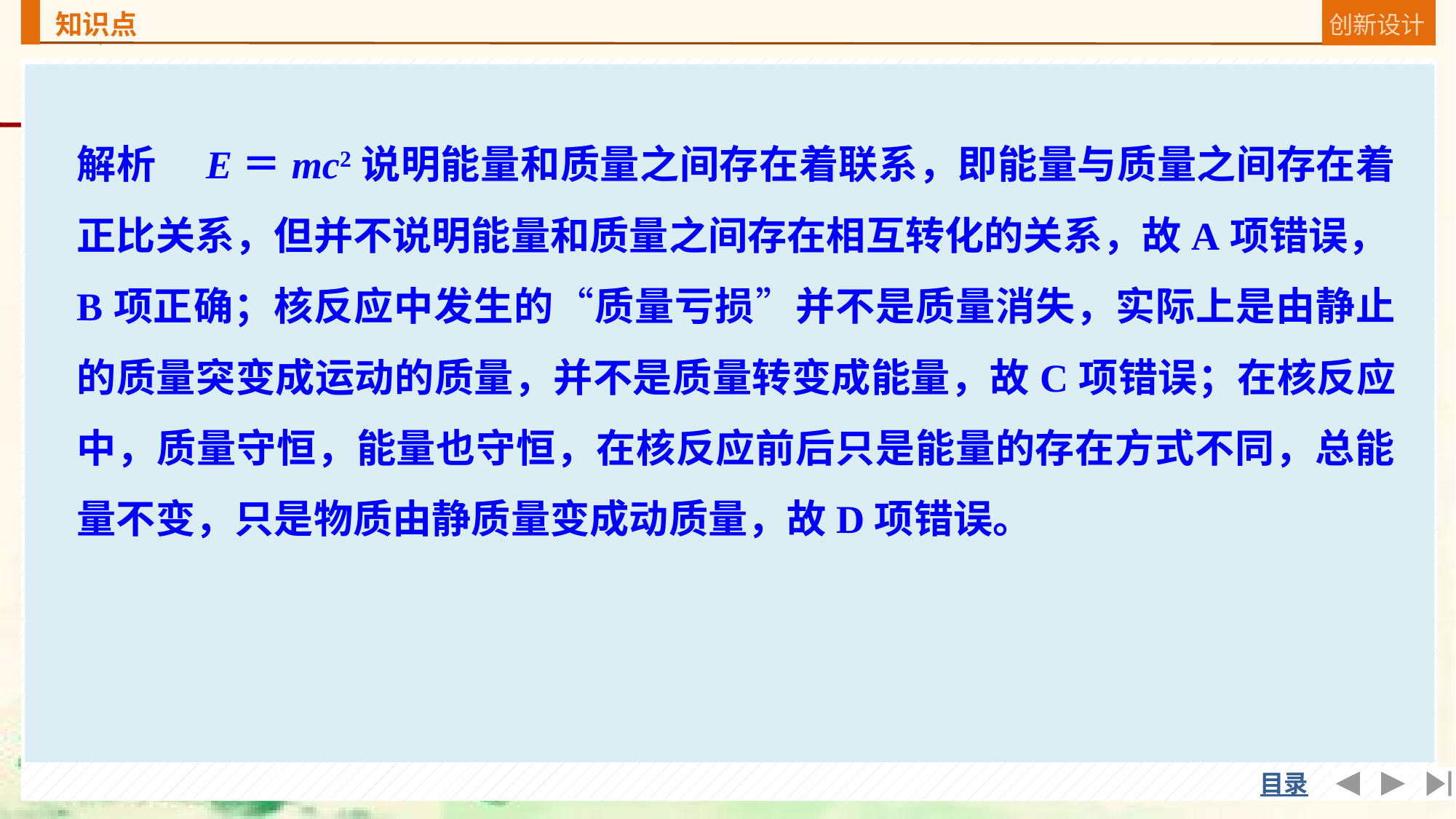

解析　E＝mc2说明能量和质量之间存在着联系，即能量与质量之间存在着正比关系，但并不说明能量和质量之间存在相互转化的关系，故A项错误，B项正确；核反应中发生的“质量亏损”并不是质量消失，实际上是由静止的质量突变成运动的质量，并不是质量转变成能量，故C项错误；在核反应中，质量守恒，能量也守恒，在核反应前后只是能量的存在方式不同，总能量不变，只是物质由静质量变成动质量，故D项错误。